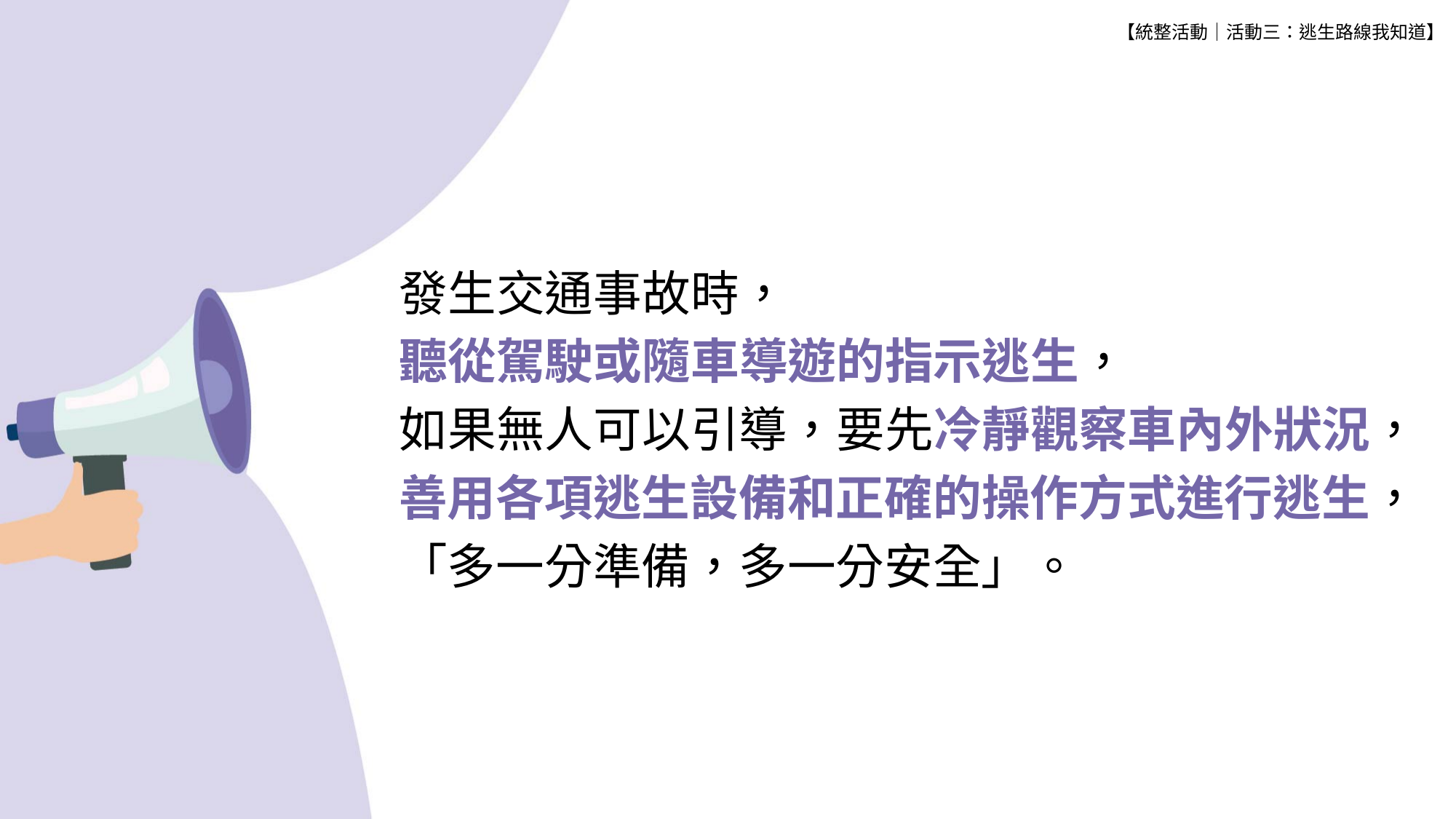

【統整活動│活動三：逃生路線我知道】
發生交通事故時，
聽從駕駛或隨車導遊的指示逃生，
如果無人可以引導，要先冷靜觀察車內外狀況，善用各項逃生設備和正確的操作方式進行逃生，「多一分準備，多一分安全」。